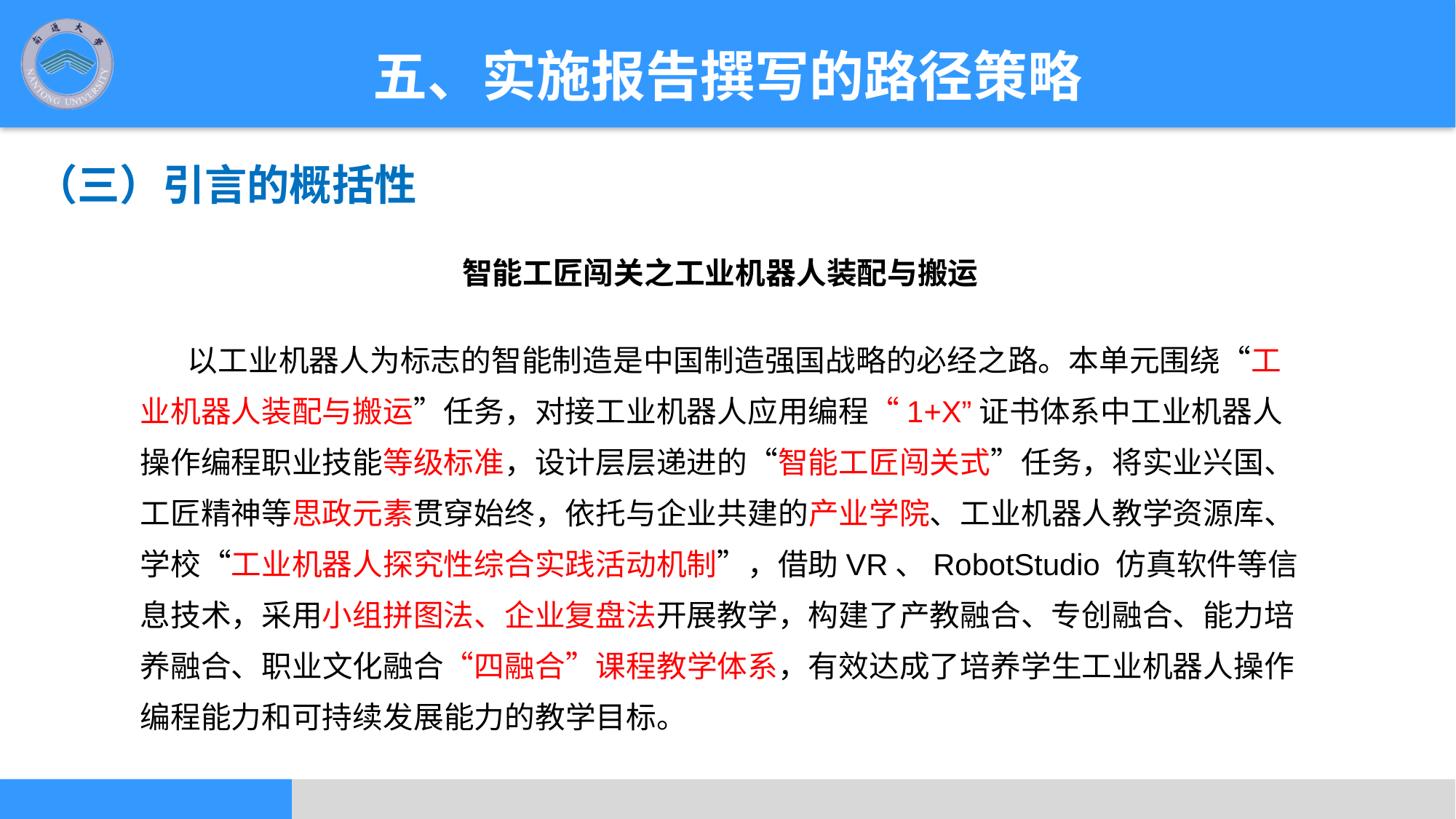

五、实施报告撰写的路径策略
（三）引言的概括性
智能工匠闯关之工业机器人装配与搬运
      以工业机器人为标志的智能制造是中国制造强国战略的必经之路。本单元围绕“工业机器人装配与搬运”任务，对接工业机器人应用编程“1+X”证书体系中工业机器人操作编程职业技能等级标准，设计层层递进的“智能工匠闯关式”任务，将实业兴国、工匠精神等思政元素贯穿始终，依托与企业共建的产业学院、工业机器人教学资源库、学校“工业机器人探究性综合实践活动机制”，借助VR、RobotStudio 仿真软件等信息技术，采用小组拼图法、企业复盘法开展教学，构建了产教融合、专创融合、能力培养融合、职业文化融合“四融合”课程教学体系，有效达成了培养学生工业机器人操作编程能力和可持续发展能力的教学目标。